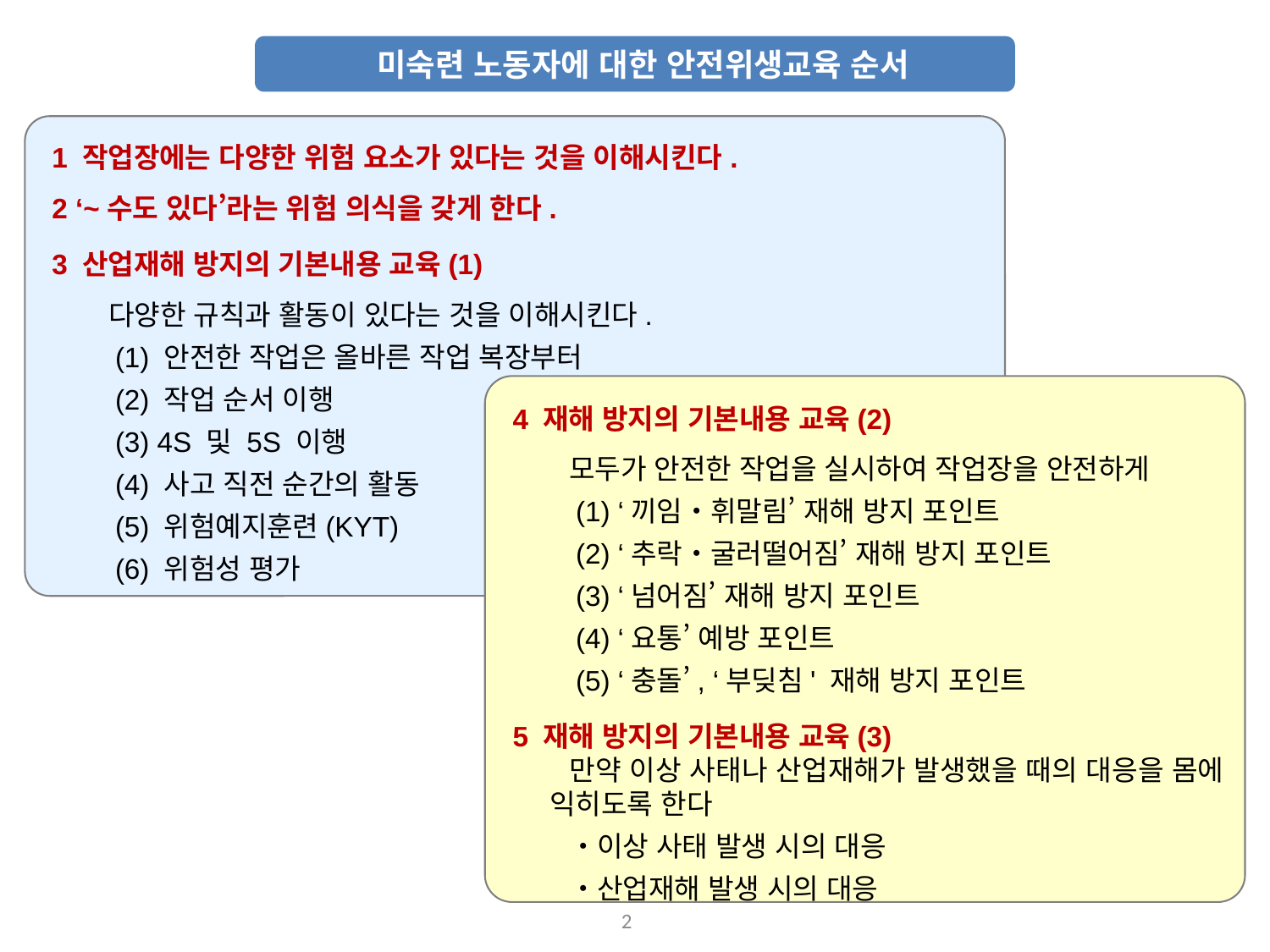

미숙련 노동자에 대한 안전위생교육 순서
1 작업장에는 다양한 위험 요소가 있다는 것을 이해시킨다.
2 ‘~수도 있다’라는 위험 의식을 갖게 한다.
3 산업재해 방지의 기본내용 교육(1)
　　다양한 규칙과 활동이 있다는 것을 이해시킨다.
　　(1) 안전한 작업은 올바른 작업 복장부터
　　(2) 작업 순서 이행
　　(3) 4S 및 5S 이행
　　(4) 사고 직전 순간의 활동
　　(5) 위험예지훈련(KYT)
　　(6) 위험성 평가
4 재해 방지의 기본내용 교육(2)
　　모두가 안전한 작업을 실시하여 작업장을 안전하게
　　(1) ‘끼임・휘말림’ 재해 방지 포인트
　　(2) ‘추락・굴러떨어짐’ 재해 방지 포인트
　　(3) ‘넘어짐’ 재해 방지 포인트
　　(4) ‘요통’ 예방 포인트
　　(5) ‘충돌’, ‘부딪침' 재해 방지 포인트
5 재해 방지의 기본내용 교육(3)
　　만약 이상 사태나 산업재해가 발생했을 때의 대응을 몸에 익히도록 한다
　　・이상 사태 발생 시의 대응
　　・산업재해 발생 시의 대응
2